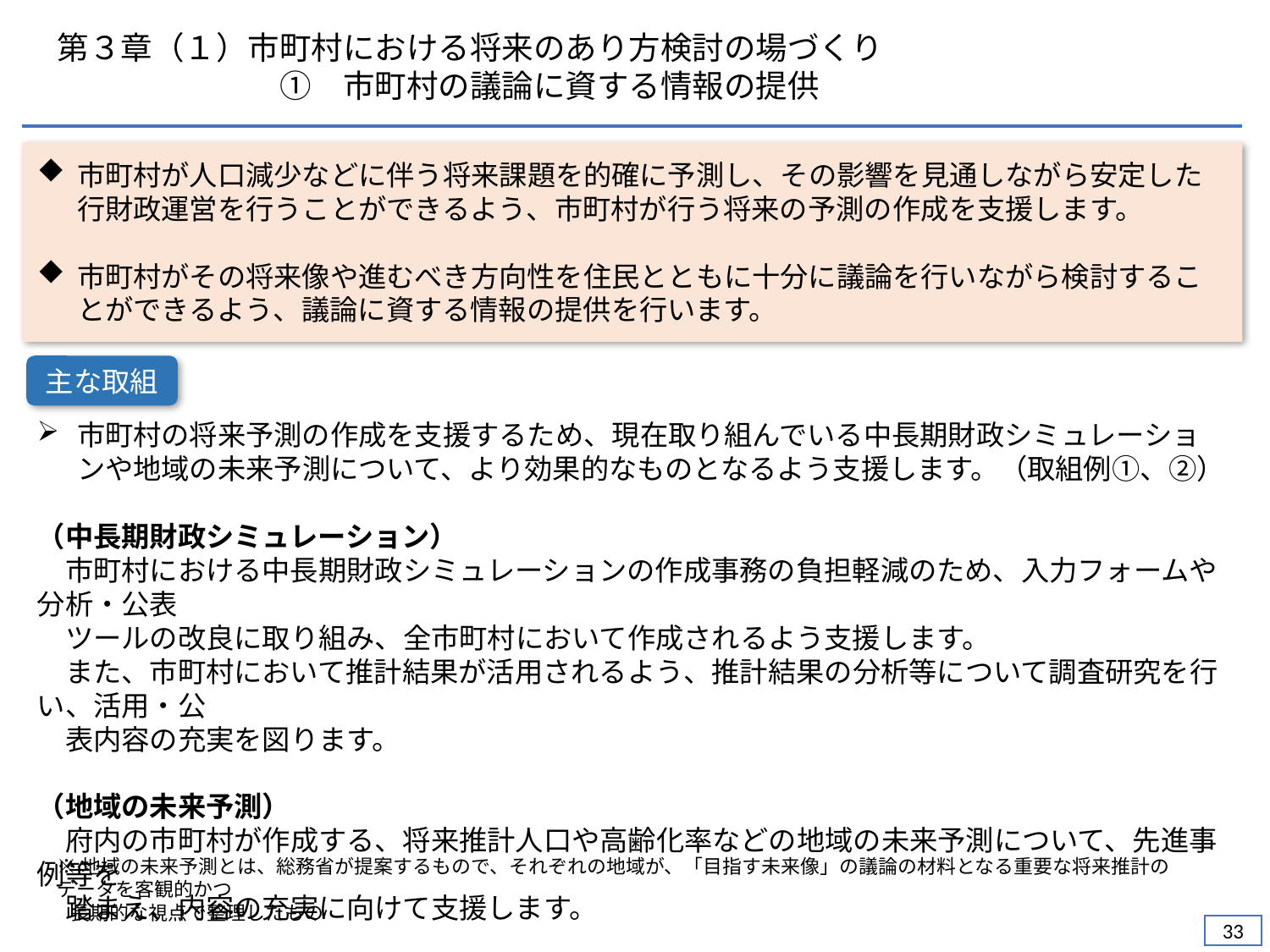

第３章（１）市町村における将来のあり方検討の場づくり
　　　　　　　①　市町村の議論に資する情報の提供
市町村が人口減少などに伴う将来課題を的確に予測し、その影響を見通しながら安定した行財政運営を行うことができるよう、市町村が行う将来の予測の作成を支援します。

市町村がその将来像や進むべき方向性を住民とともに十分に議論を行いながら検討することができるよう、議論に資する情報の提供を行います。
主な取組
市町村の将来予測の作成を支援するため、現在取り組んでいる中長期財政シミュレーションや地域の未来予測について、より効果的なものとなるよう支援します。（取組例①、②）

（中長期財政シミュレーション）
　市町村における中長期財政シミュレーションの作成事務の負担軽減のため、入力フォームや分析・公表　
　ツールの改良に取り組み、全市町村において作成されるよう支援します。
　また、市町村において推計結果が活用されるよう、推計結果の分析等について調査研究を行い、活用・公
　表内容の充実を図ります。

（地域の未来予測）
　府内の市町村が作成する、将来推計人口や高齢化率などの地域の未来予測について、先進事例等を
　踏まえ、内容の充実に向けて支援します。

※地域の未来予測とは、総務省が提案するもので、それぞれの地域が、「目指す未来像」の議論の材料となる重要な将来推計のデータを客観的かつ
   長期的な視点で整理したもの
33